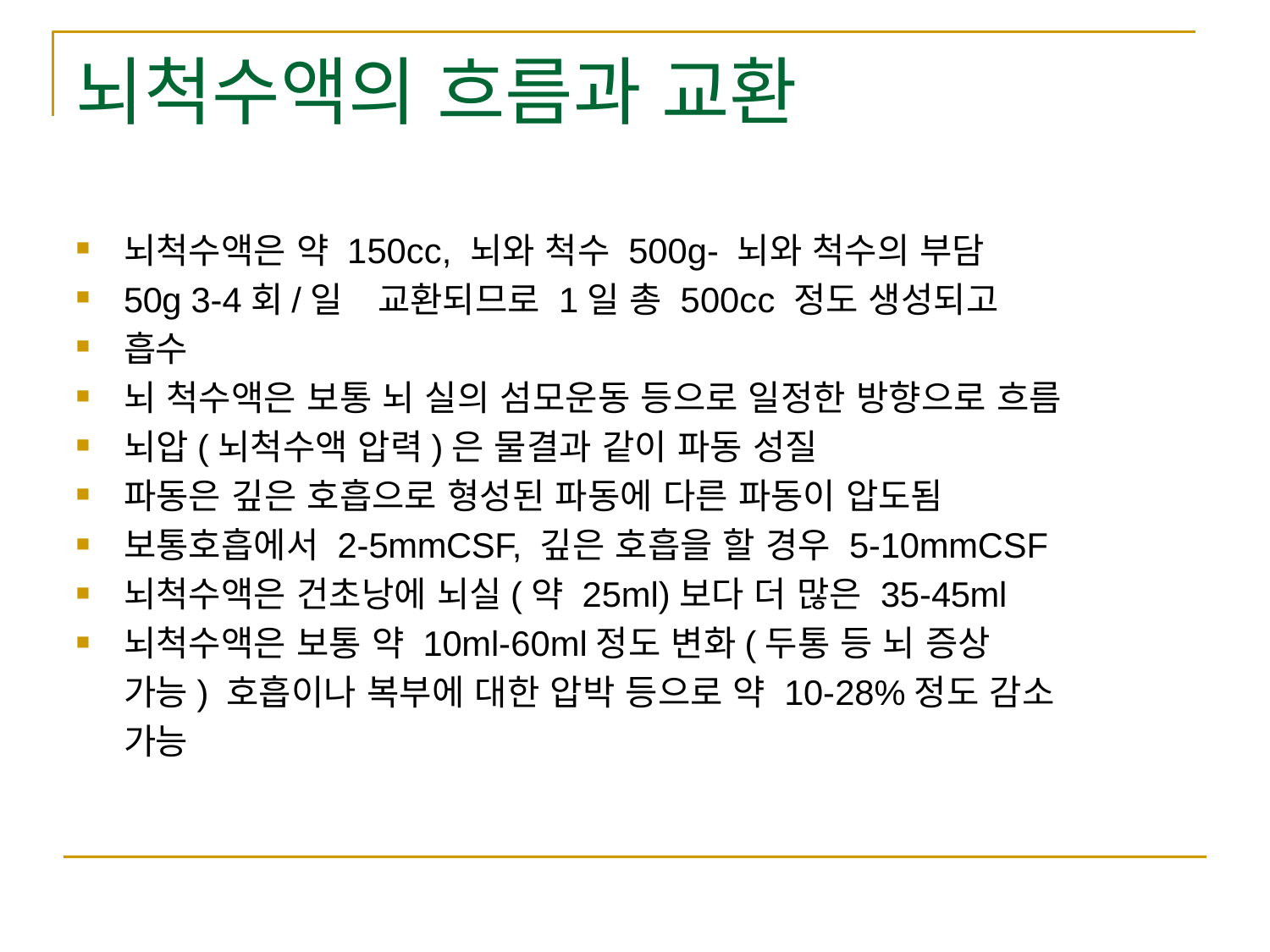

# 뇌척수액의 흐름과 교환
뇌척수액은 약 150cc, 뇌와 척수 500g- 뇌와 척수의 부담 50g 3-4회/일	교환되므로 1일 총 500cc 정도 생성되고 흡수
뇌 척수액은 보통 뇌 실의 섬모운동 등으로 일정한 방향으로 흐름 뇌압(뇌척수액 압력)은 물결과 같이 파동 성질
파동은 깊은 호흡으로 형성된 파동에 다른 파동이 압도됨 보통호흡에서 2-5mmCSF, 깊은 호흡을 할 경우 5-10mmCSF 뇌척수액은 건초낭에 뇌실(약 25ml)보다 더 많은 35-45ml 뇌척수액은 보통 약 10ml-60ml정도 변화(두통 등 뇌 증상 가능) 호흡이나 복부에 대한 압박 등으로 약 10-28%정도 감소 가능
■
■
■
■
■
■
■
■
■